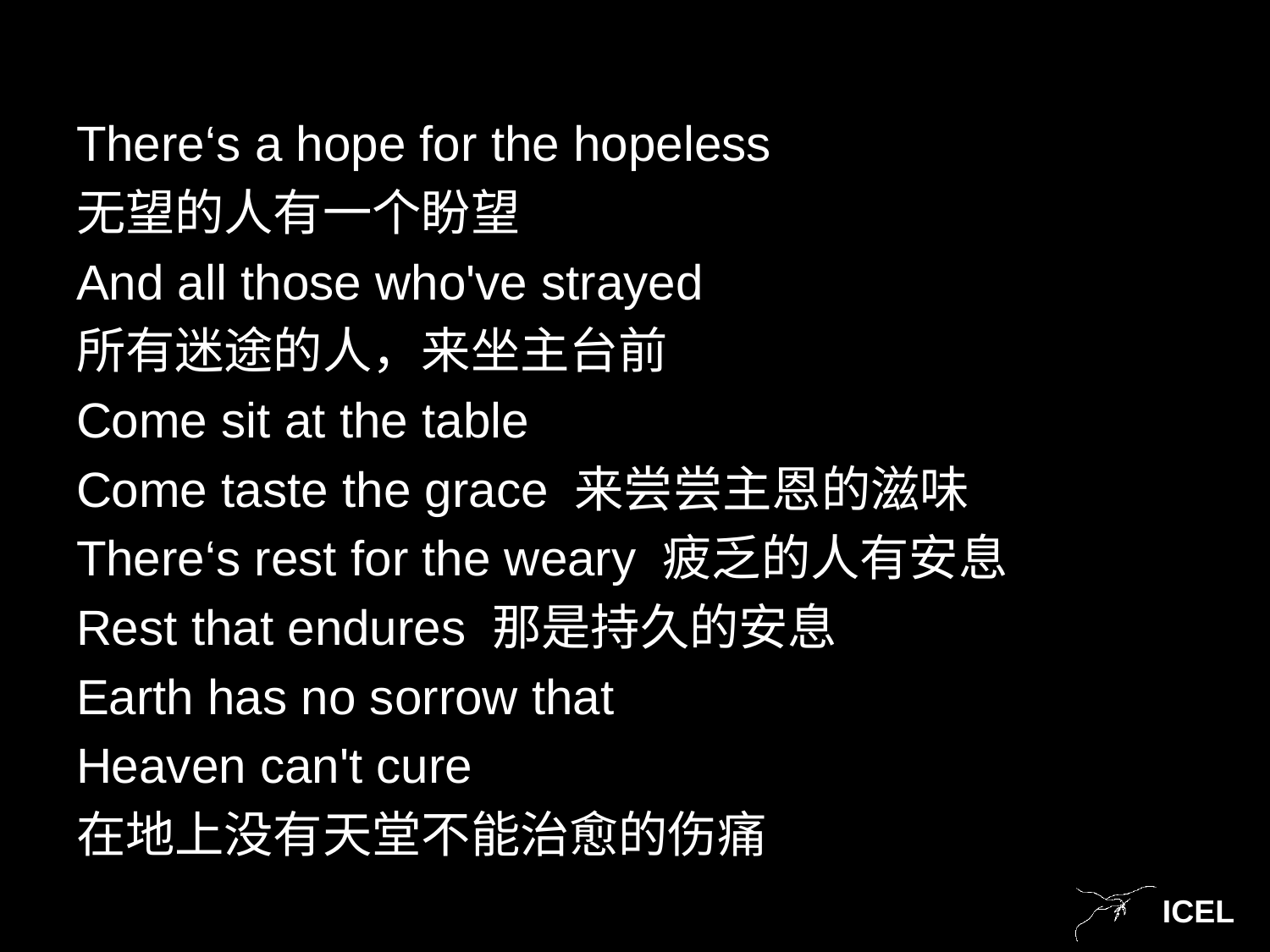

There‘s a hope for the hopeless
无望的人有一个盼望
And all those who've strayed
所有迷途的人，来坐主台前
Come sit at the table
Come taste the grace 来尝尝主恩的滋味
There‘s rest for the weary 疲乏的人有安息
Rest that endures 那是持久的安息
Earth has no sorrow that
Heaven can't cure
在地上没有天堂不能治愈的伤痛